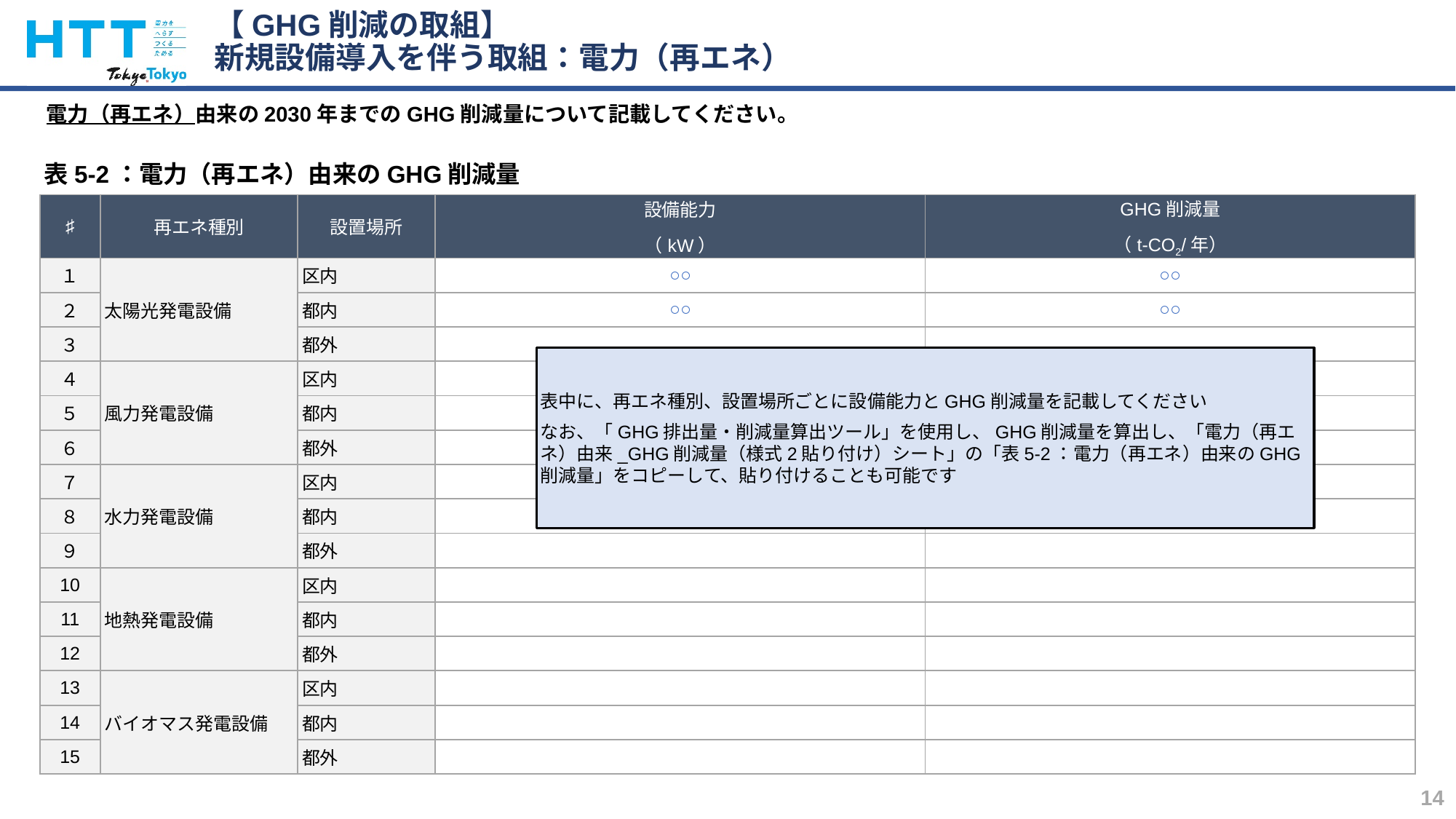

# 【GHG削減の取組】 新規設備導入を伴う取組：電力（再エネ）
電力（再エネ）由来の2030年までのGHG削減量について記載してください。
表5-2：電力（再エネ）由来のGHG削減量
| ♯ | 再エネ種別 | 設置場所 | 設備能力 （kW） | GHG削減量 （t-CO2/年） |
| --- | --- | --- | --- | --- |
| １ | 太陽光発電設備 | 区内 | ○○ | ○○ |
| ２ |  | 都内 | ○○ | ○○ |
| ３ |  | 都外 |  |  |
| ４ | 風力発電設備 | 区内 |  |  |
| ５ |  | 都内 |  |  |
| ６ |  | 都外 |  |  |
| ７ | 水力発電設備 | 区内 |  |  |
| ８ |  | 都内 |  |  |
| ９ |  | 都外 |  |  |
| 10 | 地熱発電設備 | 区内 |  |  |
| 11 |  | 都内 |  |  |
| 12 |  | 都外 |  |  |
| 13 | バイオマス発電設備 | 区内 |  |  |
| 14 |  | 都内 |  |  |
| 15 |  | 都外 |  |  |
表中に、再エネ種別、設置場所ごとに設備能力とGHG削減量を記載してください
なお、「GHG排出量・削減量算出ツール」を使用し、GHG削減量を算出し、「電力（再エネ）由来_GHG削減量（様式2貼り付け）シート」の「表5-2：電力（再エネ）由来のGHG削減量」をコピーして、貼り付けることも可能です
14